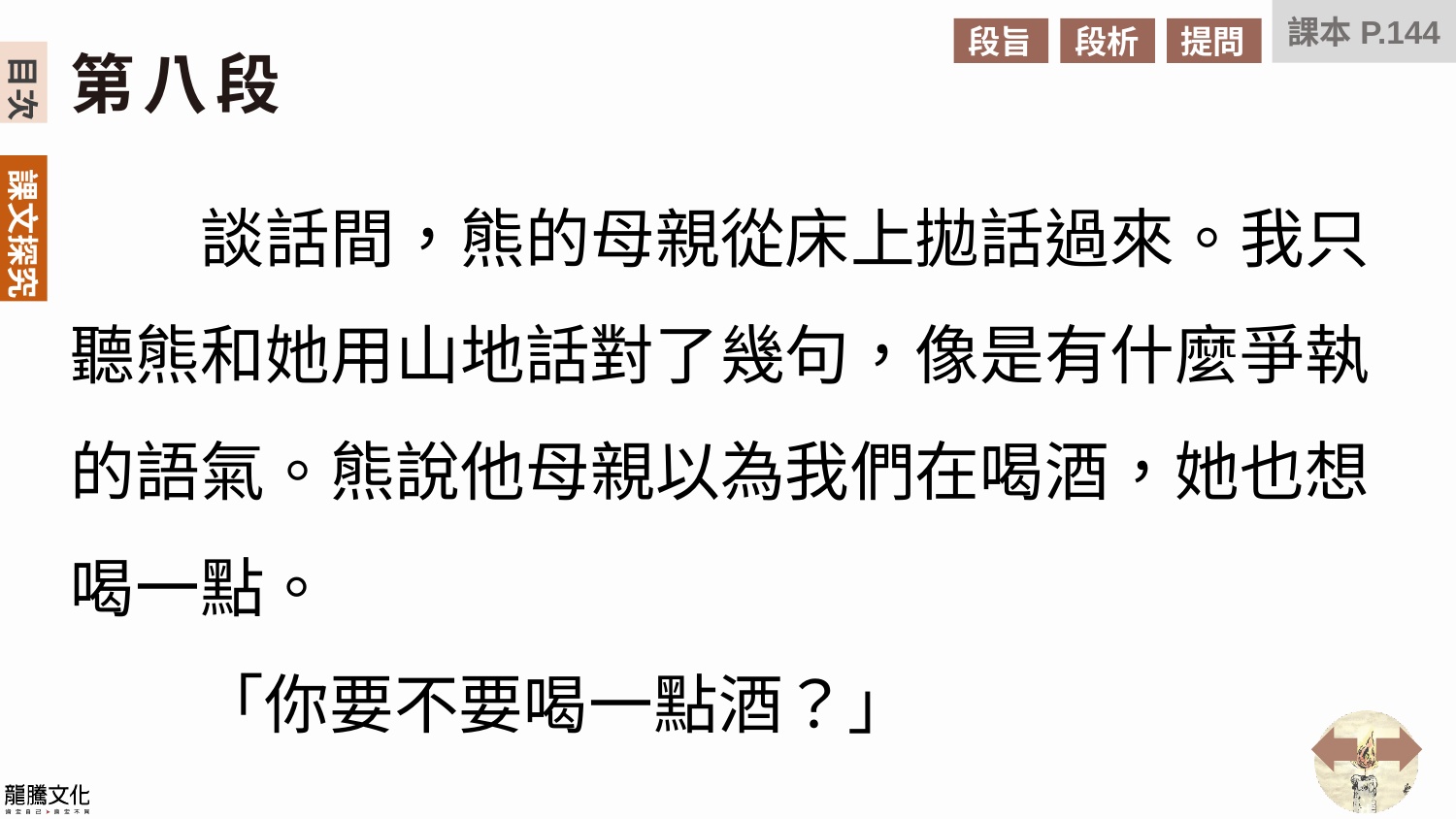

課本P.144
段旨
段析
提問
第八段
　　談話間，熊的母親從床上拋話過來。我只聽熊和她用山地話對了幾句，像是有什麼爭執的語氣。熊說他母親以為我們在喝酒，她也想喝一點。
　　「你要不要喝一點酒？」